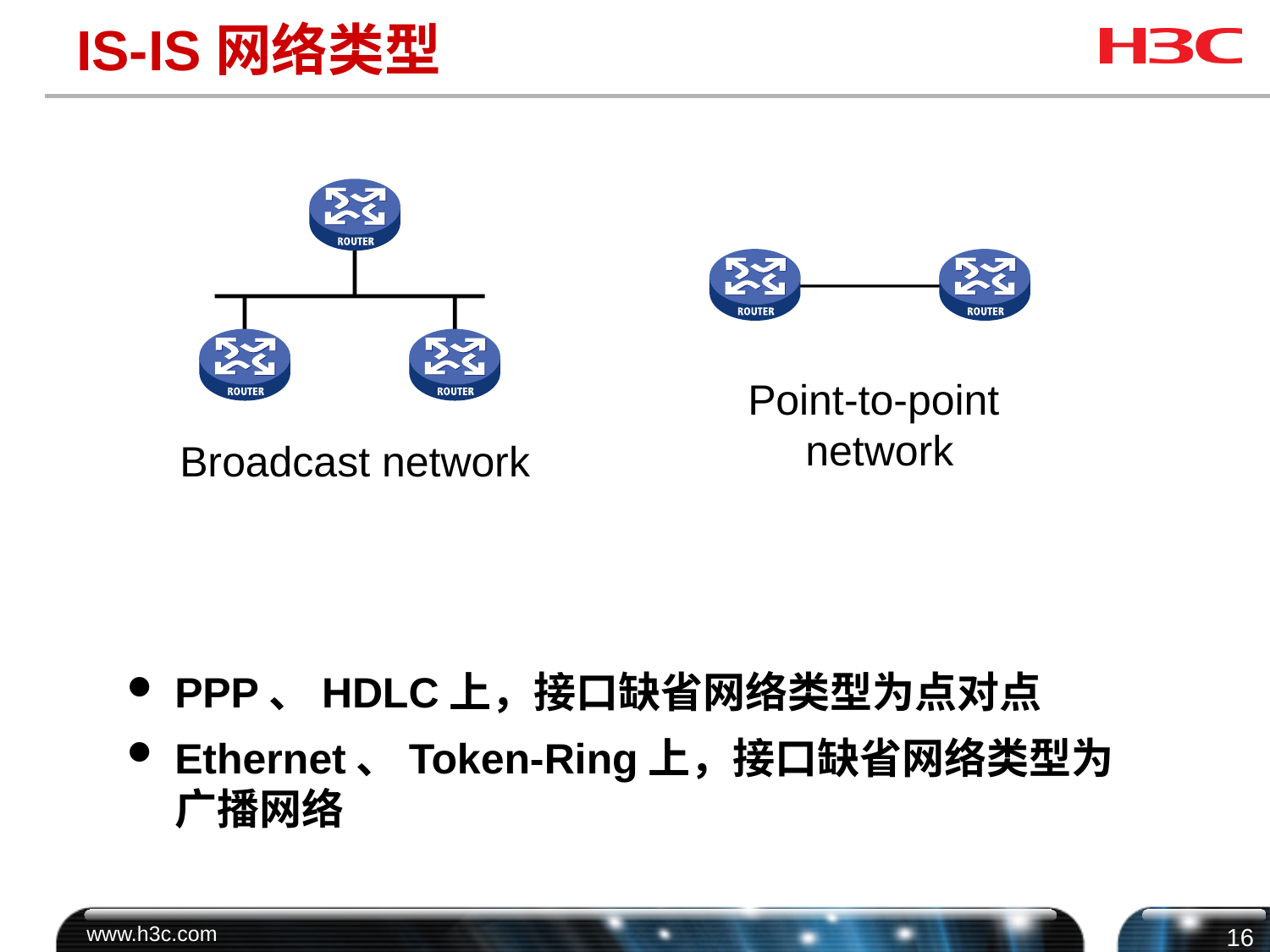

# IS-IS网络类型

Point-to-point
network
Broadcast network
PPP、HDLC上，接口缺省网络类型为点对点
Ethernet、Token-Ring上，接口缺省网络类型为广播网络